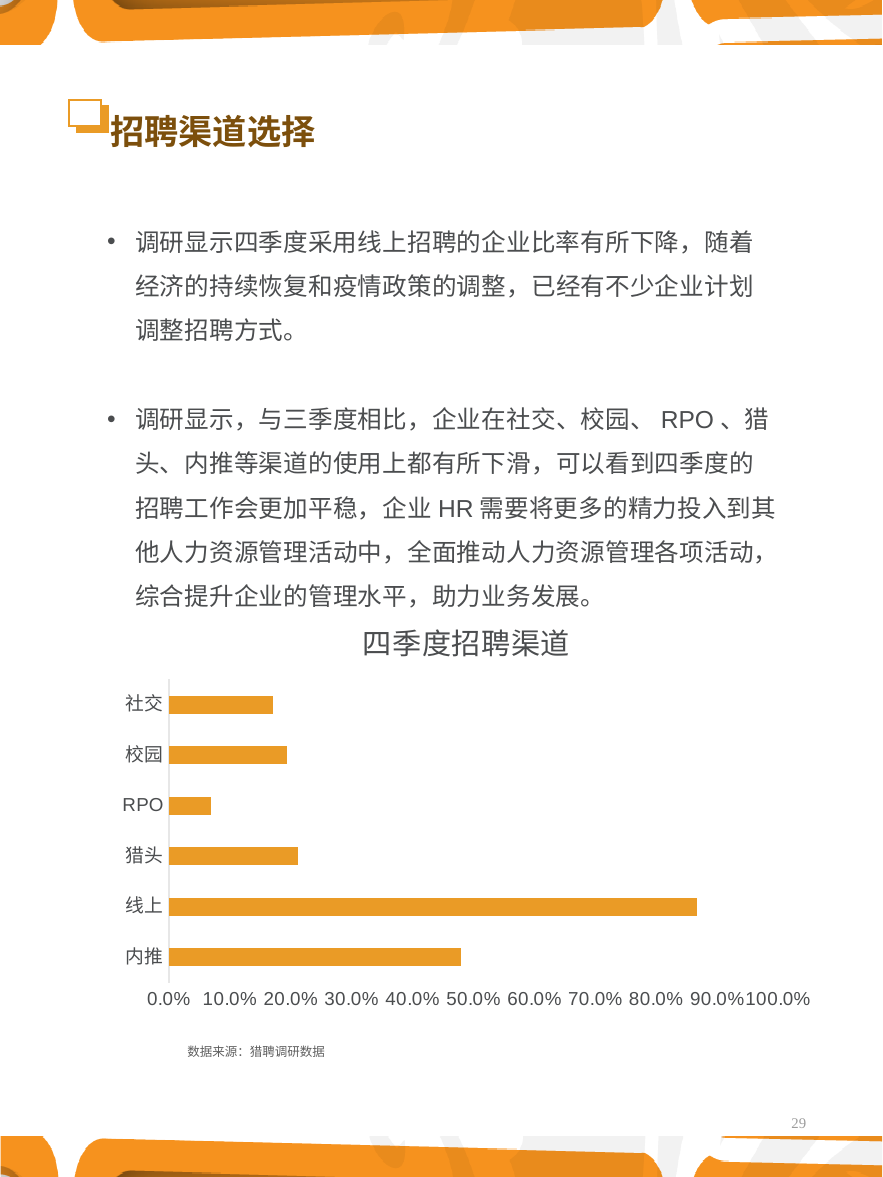

# 招聘渠道选择

调研显示四季度采用线上招聘的企业比率有所下降，随着经济的持续恢复和疫情政策的调整，已经有不少企业计划调整招聘方式。

调研显示，与三季度相比，企业在社交、校园、RPO、猎头、内推等渠道的使用上都有所下滑，可以看到四季度的招聘工作会更加平稳，企业HR需要将更多的精力投入到其他人力资源管理活动中，全面推动人力资源管理各项活动，综合提升企业的管理水平，助力业务发展。

### Chart: 四季度招聘渠道

| Category |  |
|---|---|
| 内推 | 0.47959183673469385 |
| 线上 | 0.8673469387755102 |
| 猎头 | 0.21173469387755103 |
| RPO | 0.06887755102040816 |
| 校园 | 0.19387755102040816 |
| 社交 | 0.17091836734693877 |
数据来源：猎聘调研数据
29